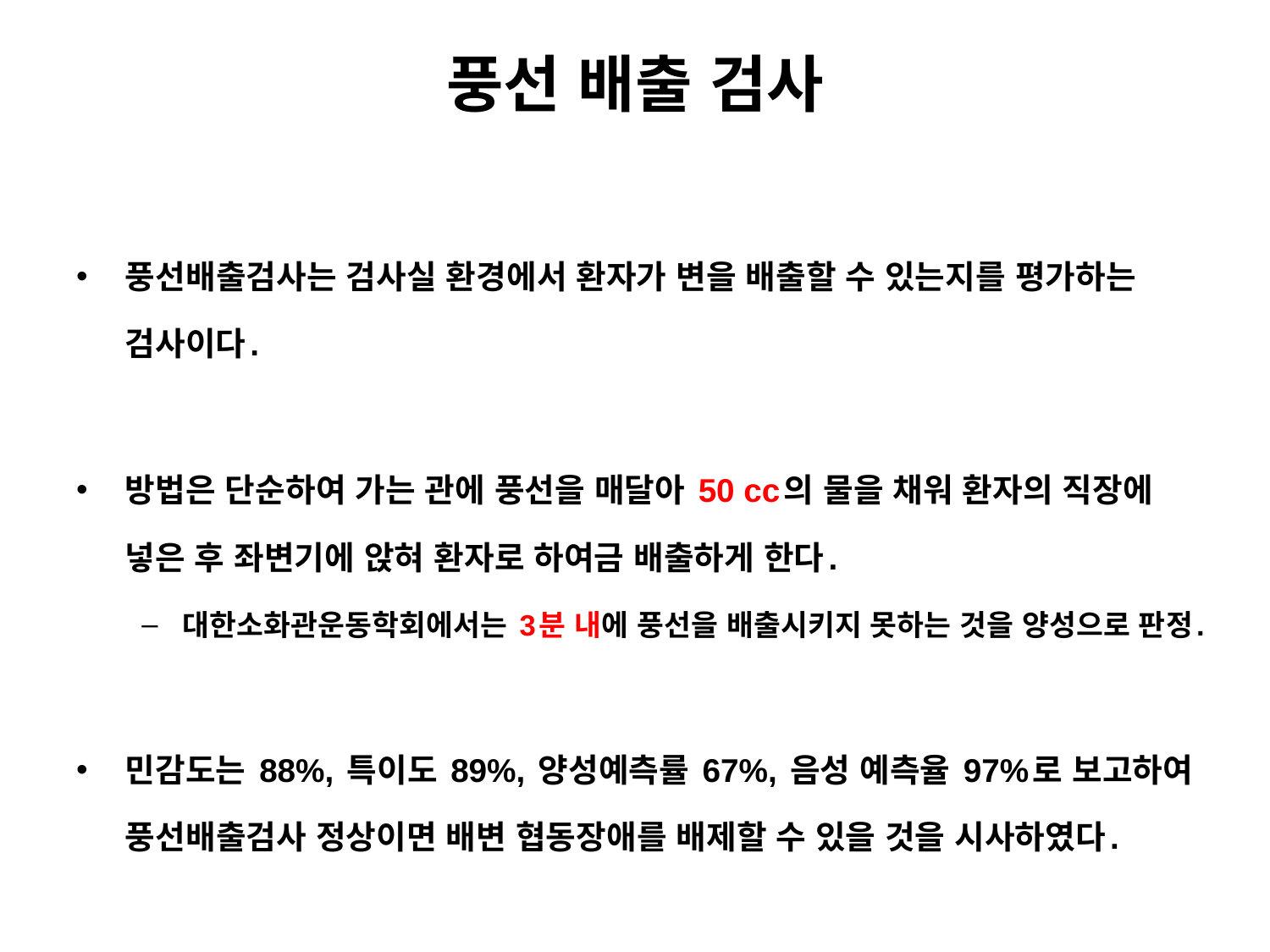

# 풍선 배출 검사
풍선배출검사는 검사실 환경에서 환자가 변을 배출할 수 있는지를 평가하는 검사이다.

방법은 단순하여 가는 관에 풍선을 매달아 50 cc의 물을 채워 환자의 직장에 넣은 후 좌변기에 앉혀 환자로 하여금 배출하게 한다.
대한소화관운동학회에서는 3분 내에 풍선을 배출시키지 못하는 것을 양성으로 판정.

민감도는 88%, 특이도 89%, 양성예측률 67%, 음성 예측율 97%로 보고하여 풍선배출검사 정상이면 배변 협동장애를 배제할 수 있을 것을 시사하였다.